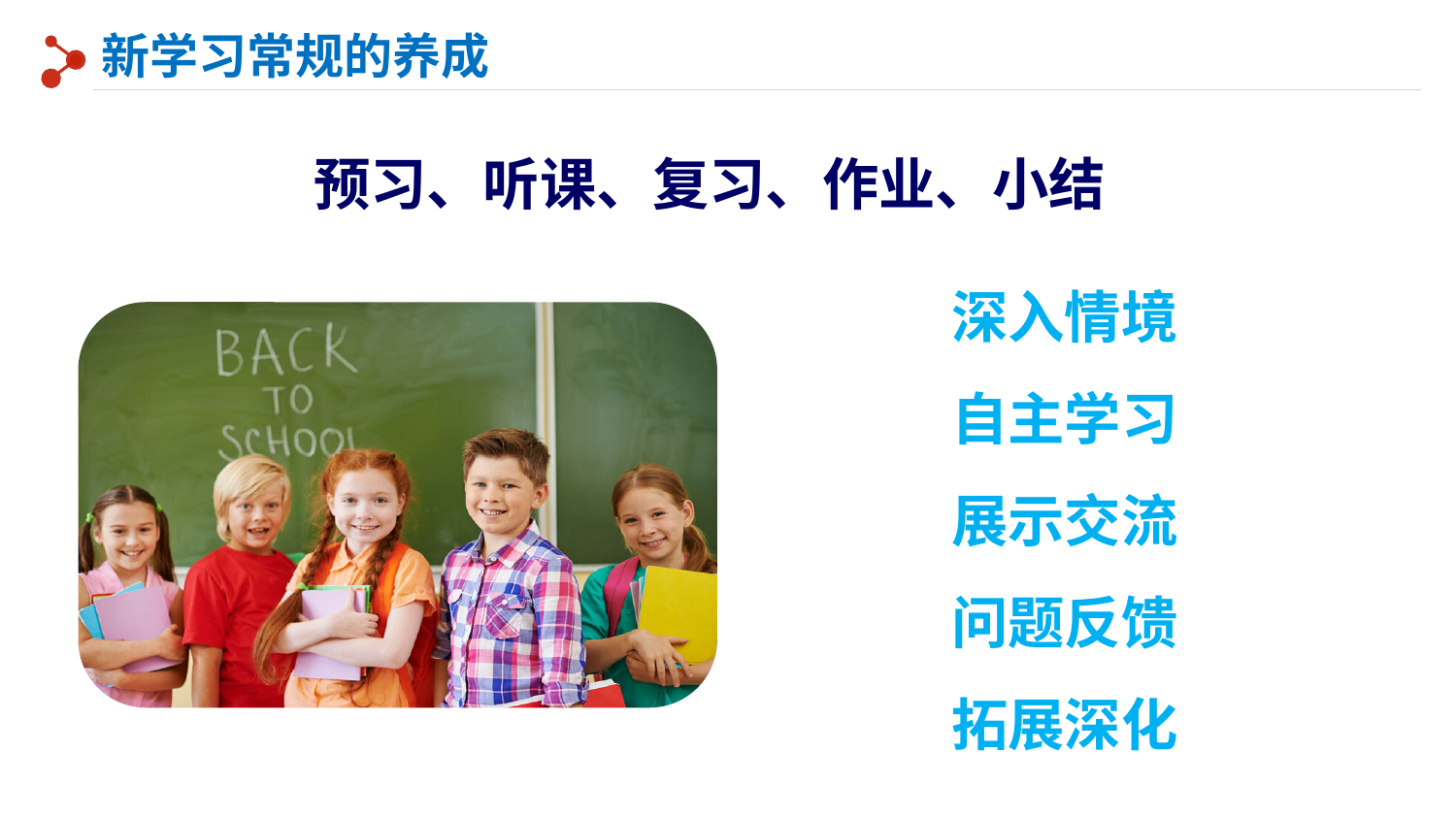

新学习常规的养成
预习、听课、复习、作业、小结
深入情境
自主学习
展示交流
问题反馈
拓展深化